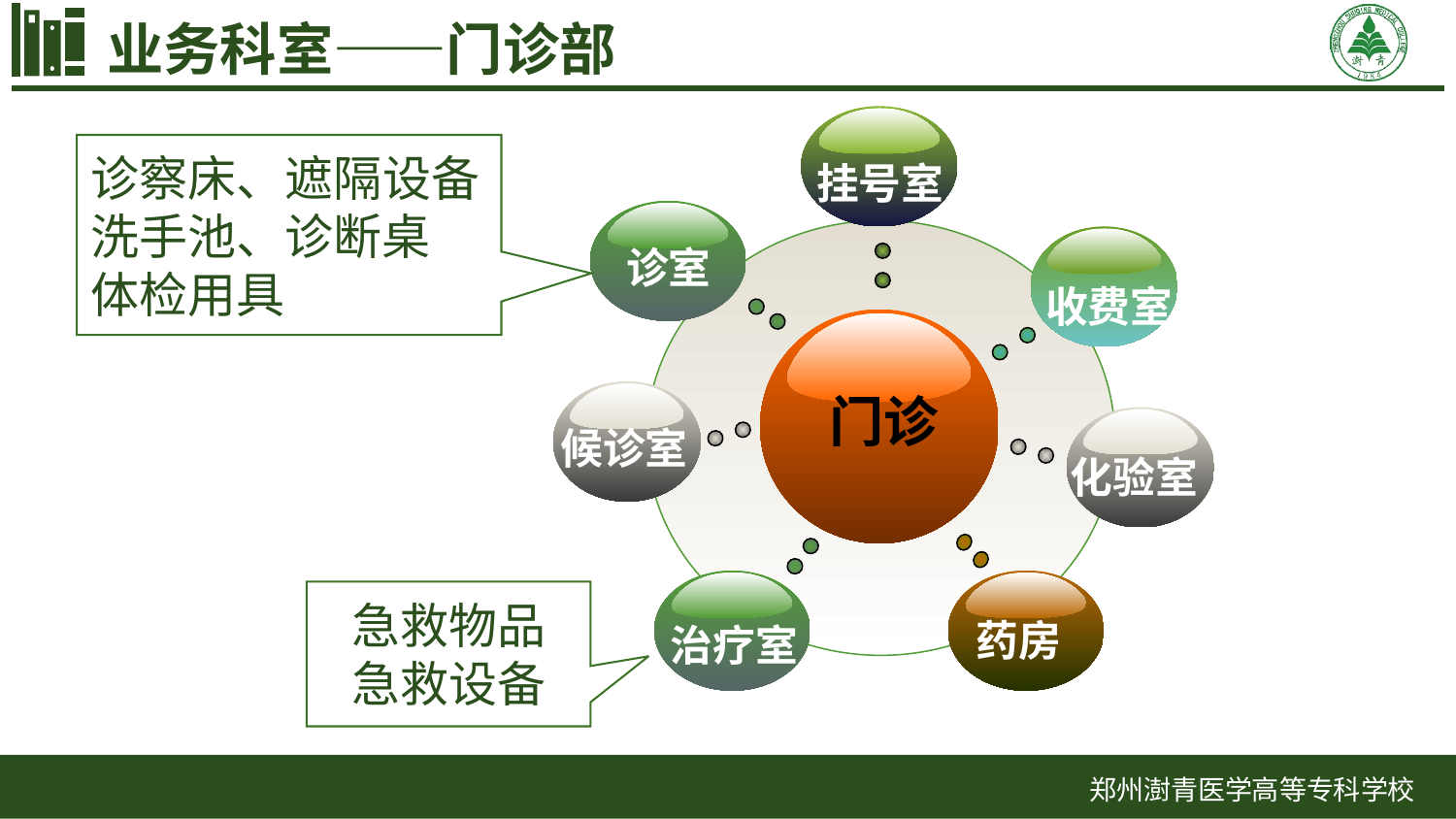

20
业务科室——门诊部

挂号室

诊室
治疗室

收费室

门诊

化验室
候诊室

药房
治疗室
诊察床、遮隔设备
洗手池、诊断桌
体检用具
急救物品
急救设备